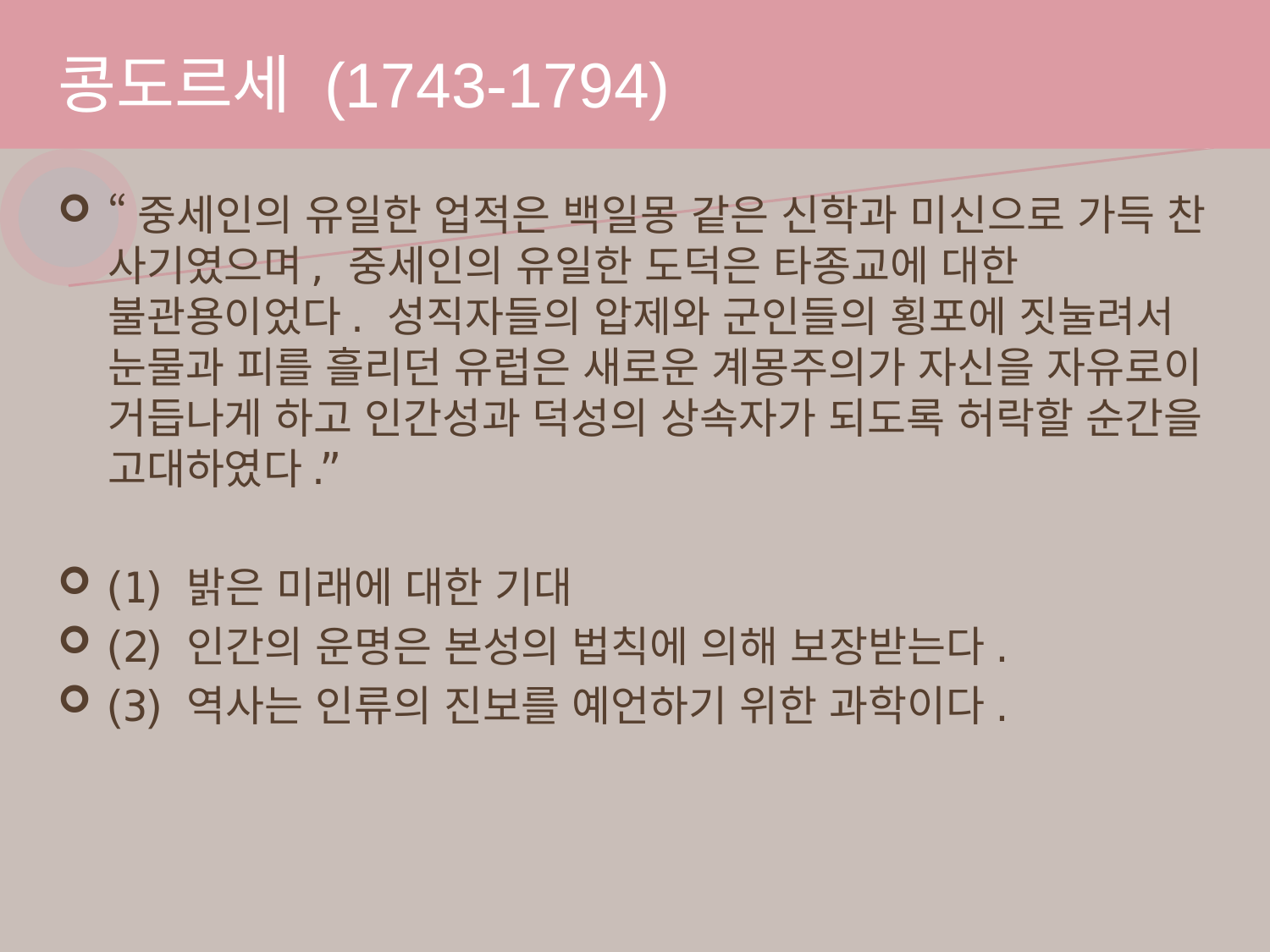

# 콩도르세 (1743-1794)
“중세인의 유일한 업적은 백일몽 같은 신학과 미신으로 가득 찬 사기였으며, 중세인의 유일한 도덕은 타종교에 대한 불관용이었다. 성직자들의 압제와 군인들의 횡포에 짓눌려서 눈물과 피를 흘리던 유럽은 새로운 계몽주의가 자신을 자유로이 거듭나게 하고 인간성과 덕성의 상속자가 되도록 허락할 순간을 고대하였다.”

(1) 밝은 미래에 대한 기대
(2) 인간의 운명은 본성의 법칙에 의해 보장받는다.
(3) 역사는 인류의 진보를 예언하기 위한 과학이다.